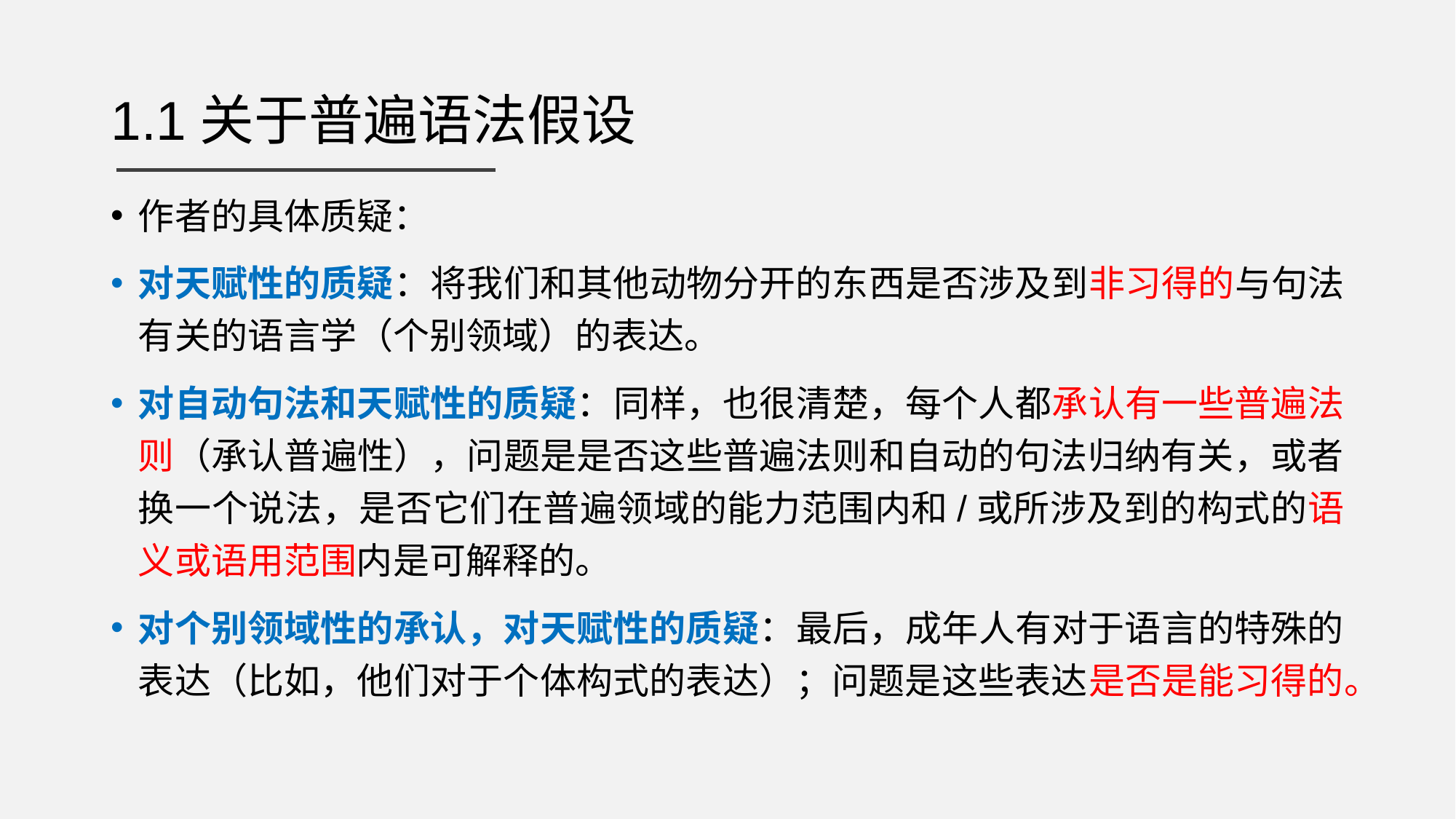

# 1.1关于普遍语法假设
作者的具体质疑：
对天赋性的质疑：将我们和其他动物分开的东西是否涉及到非习得的与句法有关的语言学（个别领域）的表达。
对自动句法和天赋性的质疑：同样，也很清楚，每个人都承认有一些普遍法则（承认普遍性），问题是是否这些普遍法则和自动的句法归纳有关，或者换一个说法，是否它们在普遍领域的能力范围内和/或所涉及到的构式的语义或语用范围内是可解释的。
对个别领域性的承认，对天赋性的质疑：最后，成年人有对于语言的特殊的表达（比如，他们对于个体构式的表达）；问题是这些表达是否是能习得的。